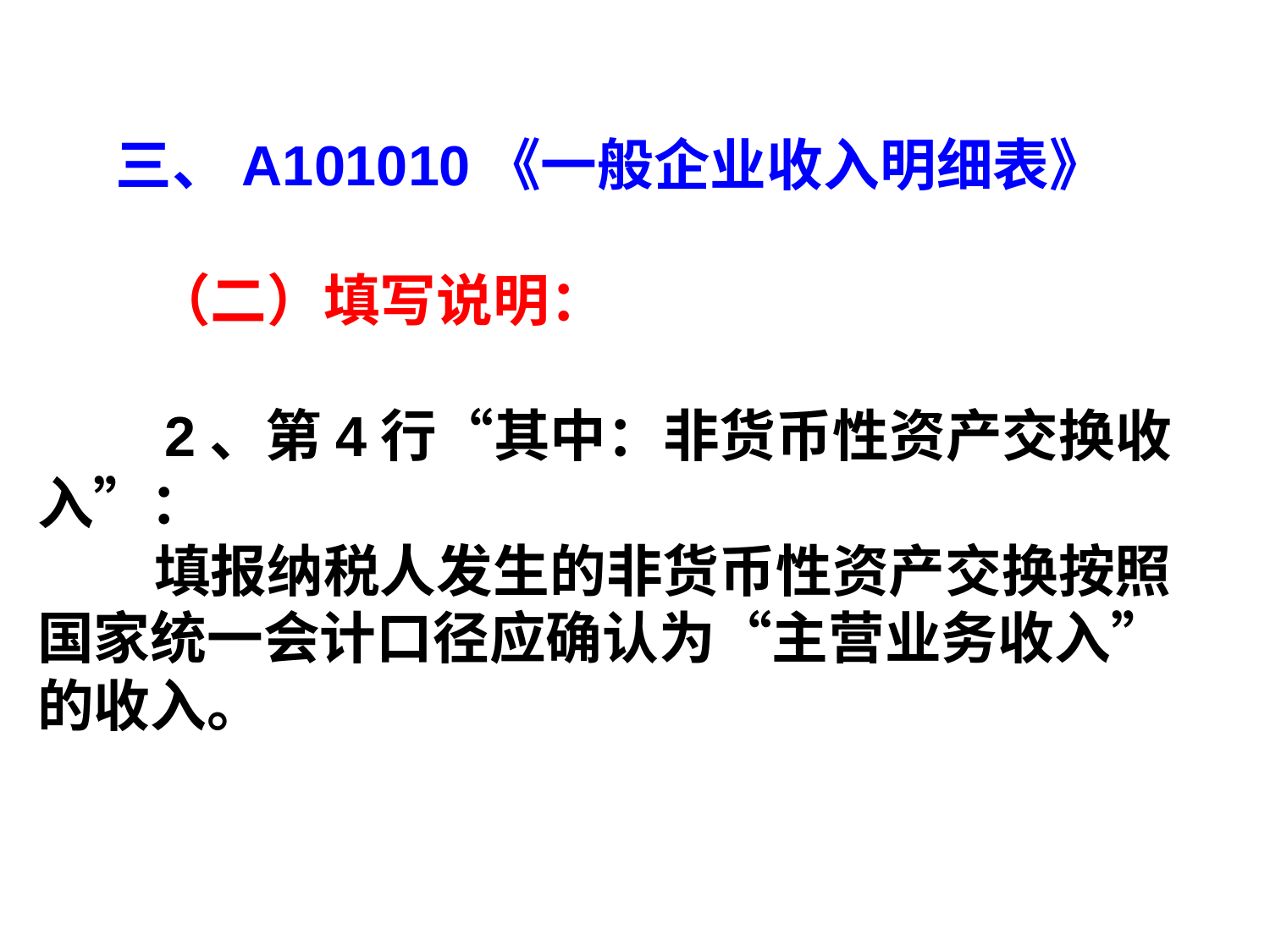

三、A101010《一般企业收入明细表》

        （二）填写说明：

	2、第4行“其中：非货币性资产交换收入”：
        填报纳税人发生的非货币性资产交换按照国家统一会计口径应确认为“主营业务收入”的收入。